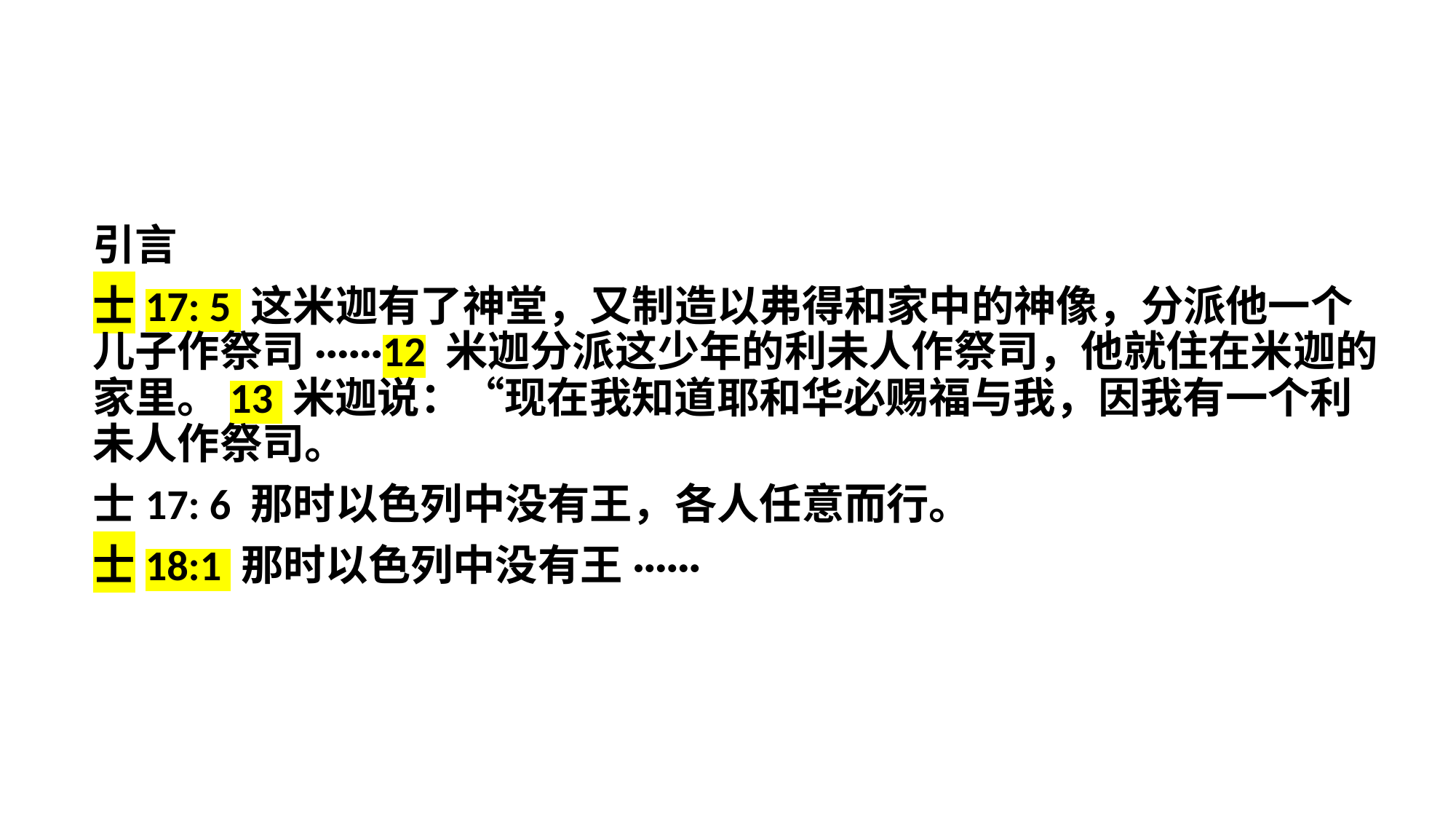

引言
士17: 5 这米迦有了神堂，又制造以弗得和家中的神像，分派他一个儿子作祭司······12 米迦分派这少年的利未人作祭司，他就住在米迦的家里。13 米迦说：“现在我知道耶和华必赐福与我，因我有一个利未人作祭司。
士17: 6 那时以色列中没有王，各人任意而行。
士18:1 那时以色列中没有王······